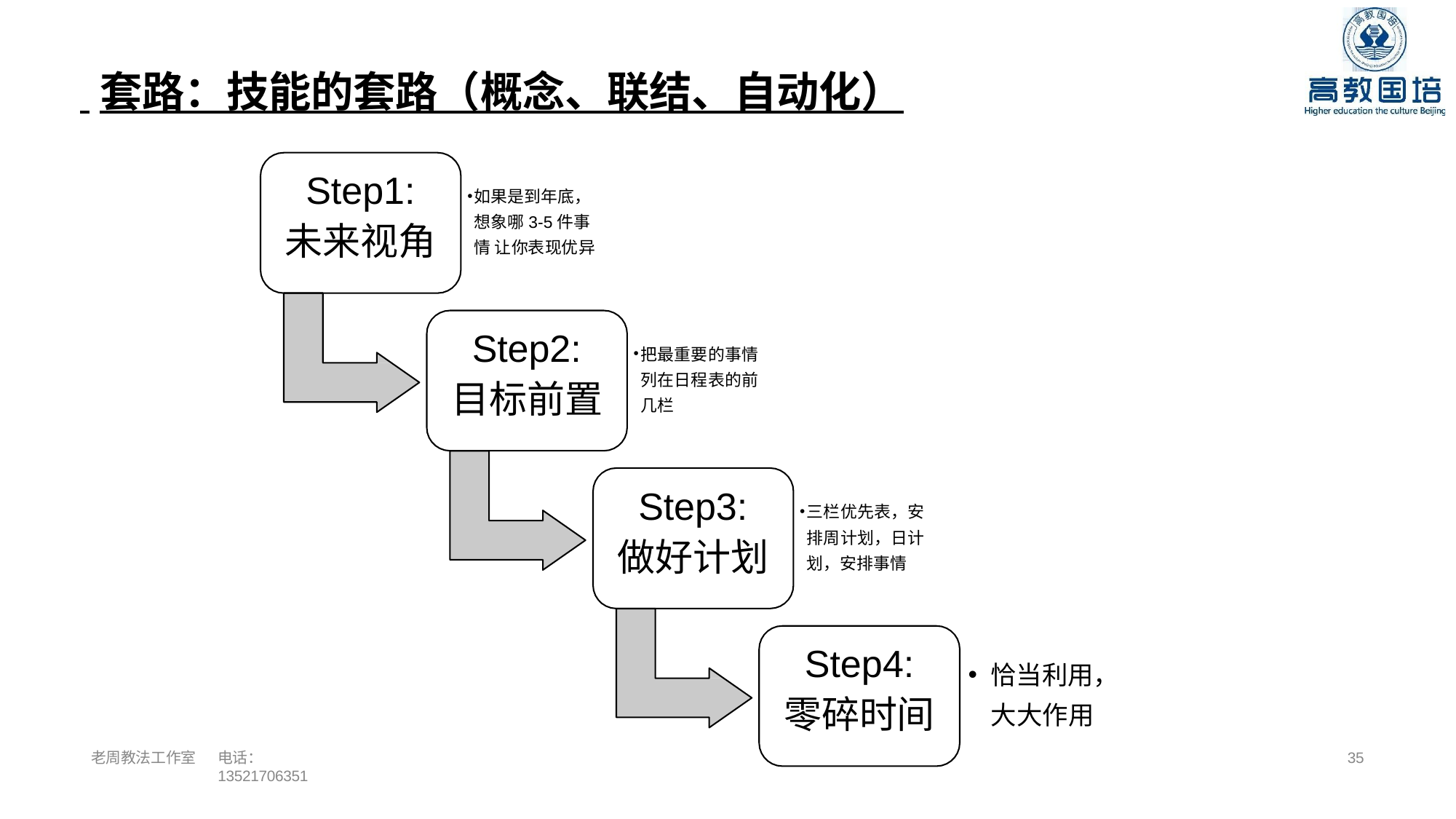

# 套路：技能的套路（概念、联结、自动化）

Step1:
未来视角
如果是到年底，  想象哪3-5件事情 让你表现优异

Step2:
目标前置
把最重要的事情 列在日程表的前 几栏

Step3:
做好计划
三栏优先表，安 排周计划，日计 划，安排事情

Step4:
零碎时间
恰当利用，
大大作用
老周教法工作室
电话：13521706351
35